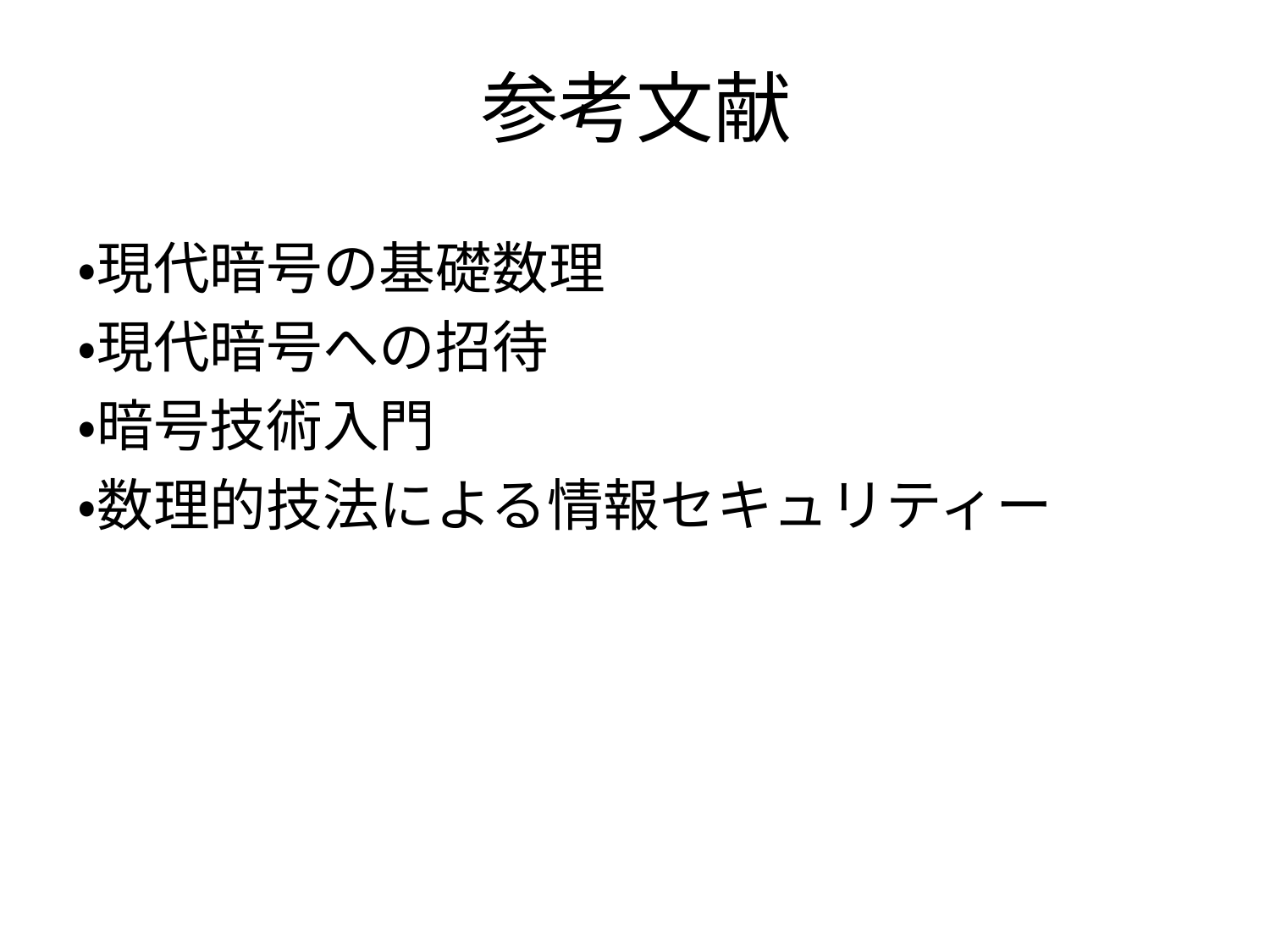

# 参考文献
・現代暗号の基礎数理
・現代暗号への招待
・暗号技術入門
・数理的技法による情報セキュリティー